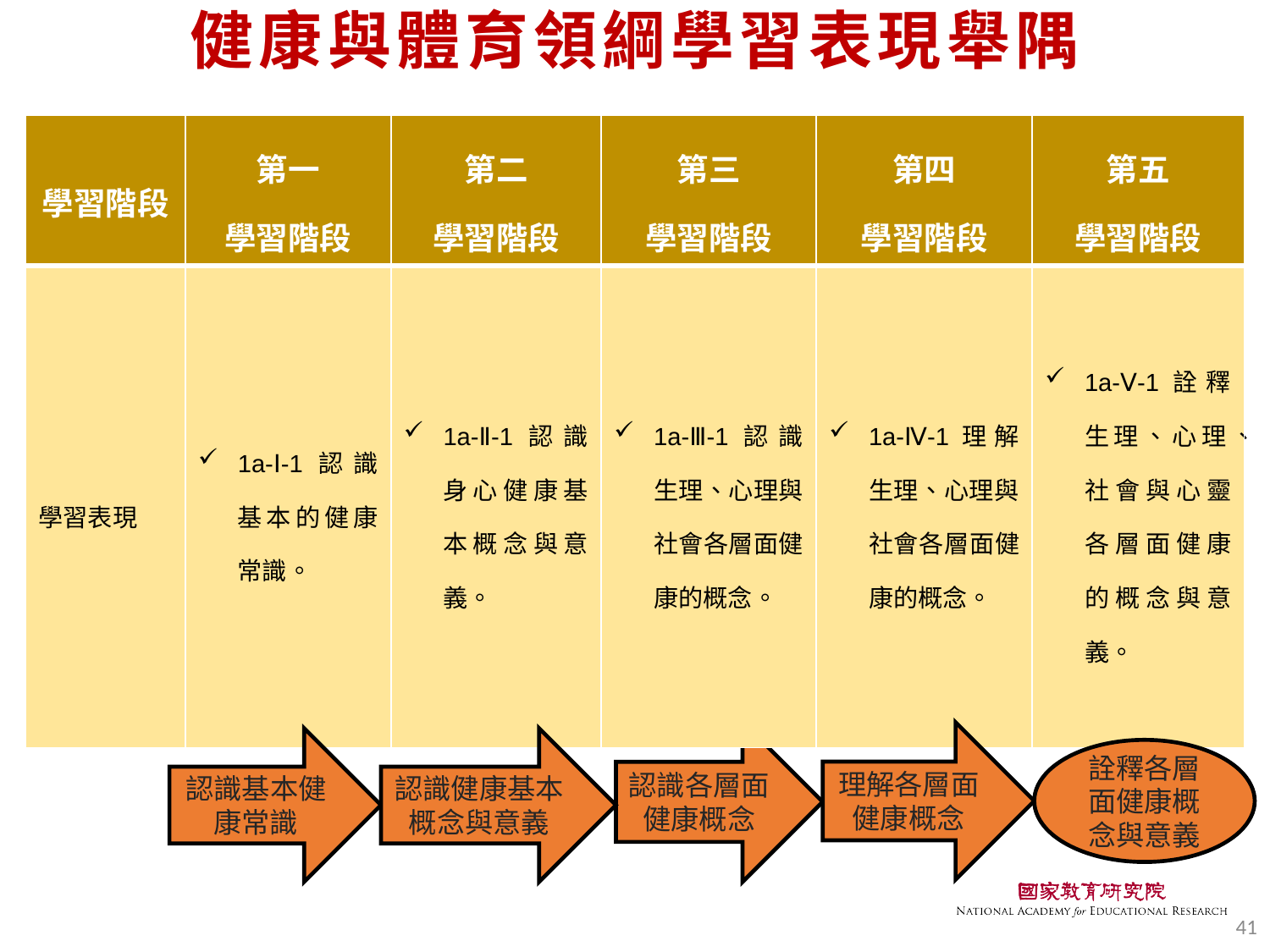

健康與體育領綱學習表現舉隅
32
| 學習階段 | 第一 學習階段 | 第二 學習階段 | 第三 學習階段 | 第四 學習階段 | 第五 學習階段 |
| --- | --- | --- | --- | --- | --- |
| 學習表現 | 1a-Ⅰ-1認識基本的健康常識。 | 1a-Ⅱ-1認識身心健康基本概念與意義。 | 1a-Ⅲ-1認識生理、心理與社會各層面健康的概念。 | 1a-Ⅳ-1理解生理、心理與社會各層面健康的概念。 | 1a-Ⅴ-1詮釋生理、心理、社會與心靈各層面健康的概念與意義。 |
認識各層面健康概念
理解各層面健康概念
認識基本健康常識
認識健康基本概念與意義
詮釋各層面健康概念與意義
41